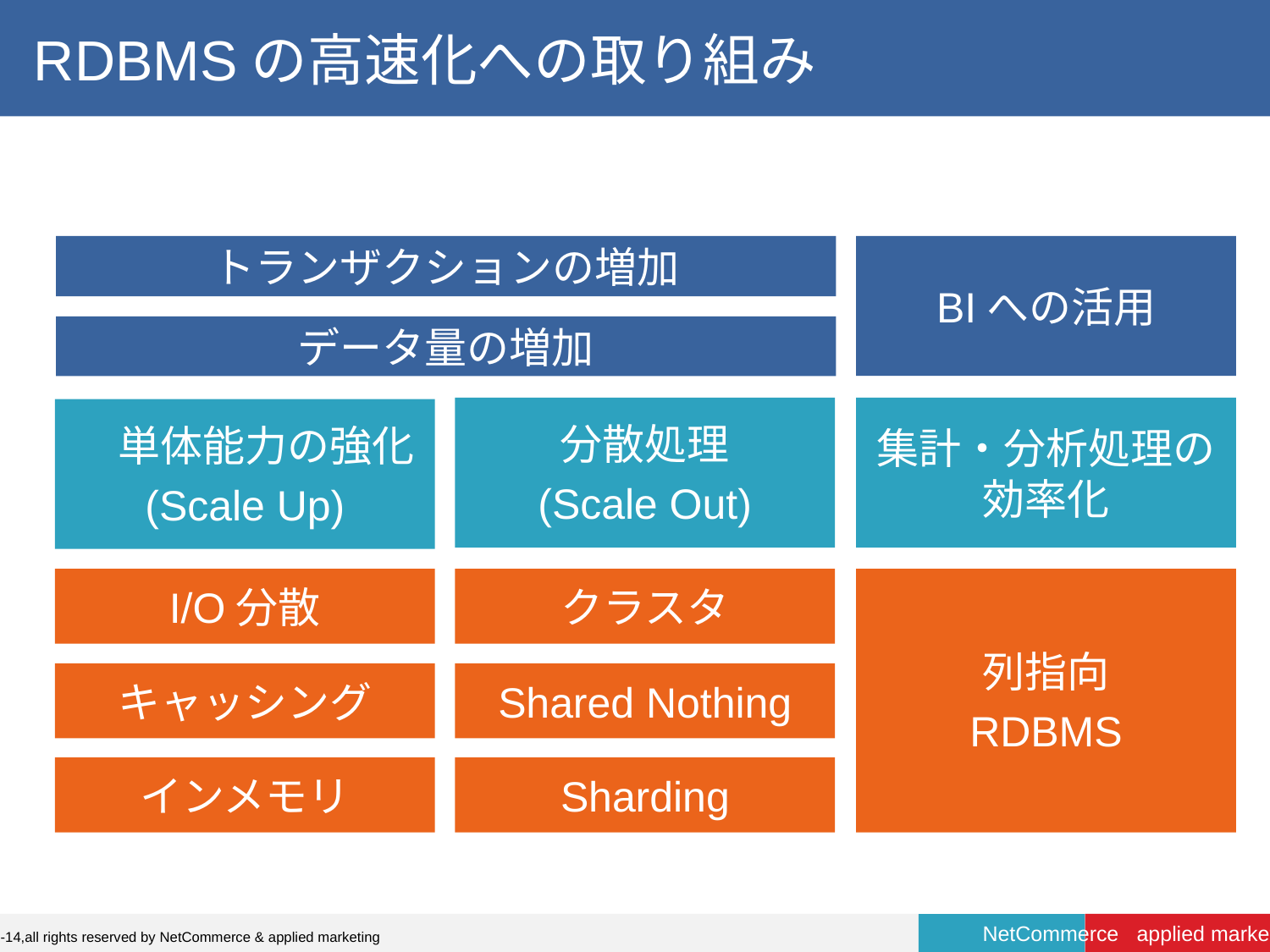

# RDBMSの高速化への取り組み
トランザクションの増加
BIへの活用
データ量の増加
分散処理
(Scale Out)
集計・分析処理の効率化
　単体能力の強化
(Scale Up)
I/O分散
クラスタ
列指向
RDBMS
キャッシング
Shared Nothing
インメモリ
Sharding